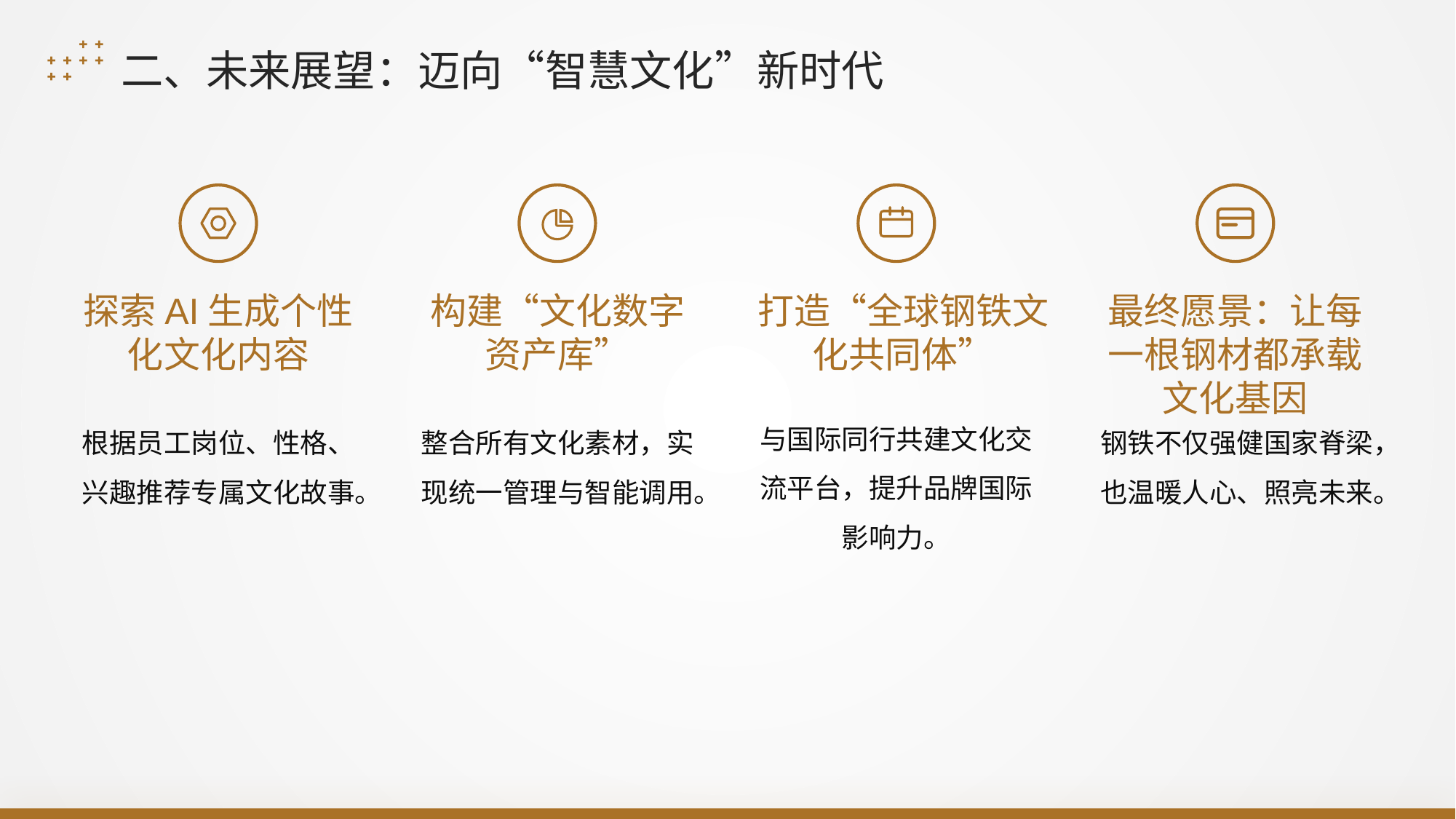

二、未来展望：迈向“智慧文化”新时代

探索AI生成个性化文化内容
构建“文化数字资产库”
最终愿景：让每一根钢材都承载文化基因
打造“全球钢铁文化共同体”
与国际同行共建文化交流平台，提升品牌国际影响力。
根据员工岗位、性格、兴趣推荐专属文化故事。
整合所有文化素材，实现统一管理与智能调用。
钢铁不仅强健国家脊梁，也温暖人心、照亮未来。